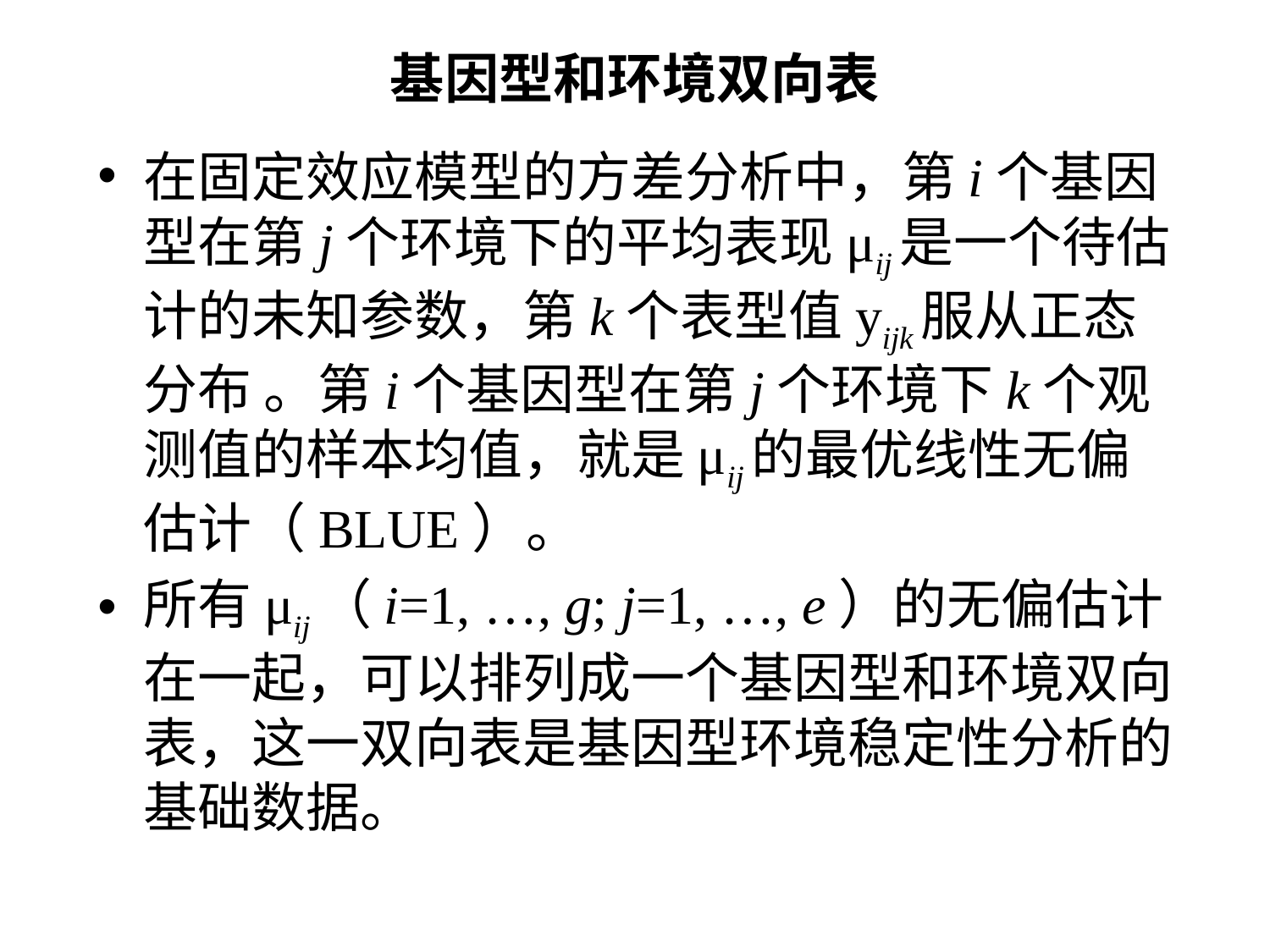

# 基因型和环境双向表
在固定效应模型的方差分析中，第i个基因型在第j个环境下的平均表现μij是一个待估计的未知参数，第k个表型值yijk服从正态分布 。第i个基因型在第j个环境下k个观测值的样本均值，就是μij的最优线性无偏估计（BLUE）。
所有μij（i=1, …, g; j=1, …, e）的无偏估计在一起，可以排列成一个基因型和环境双向表，这一双向表是基因型环境稳定性分析的基础数据。